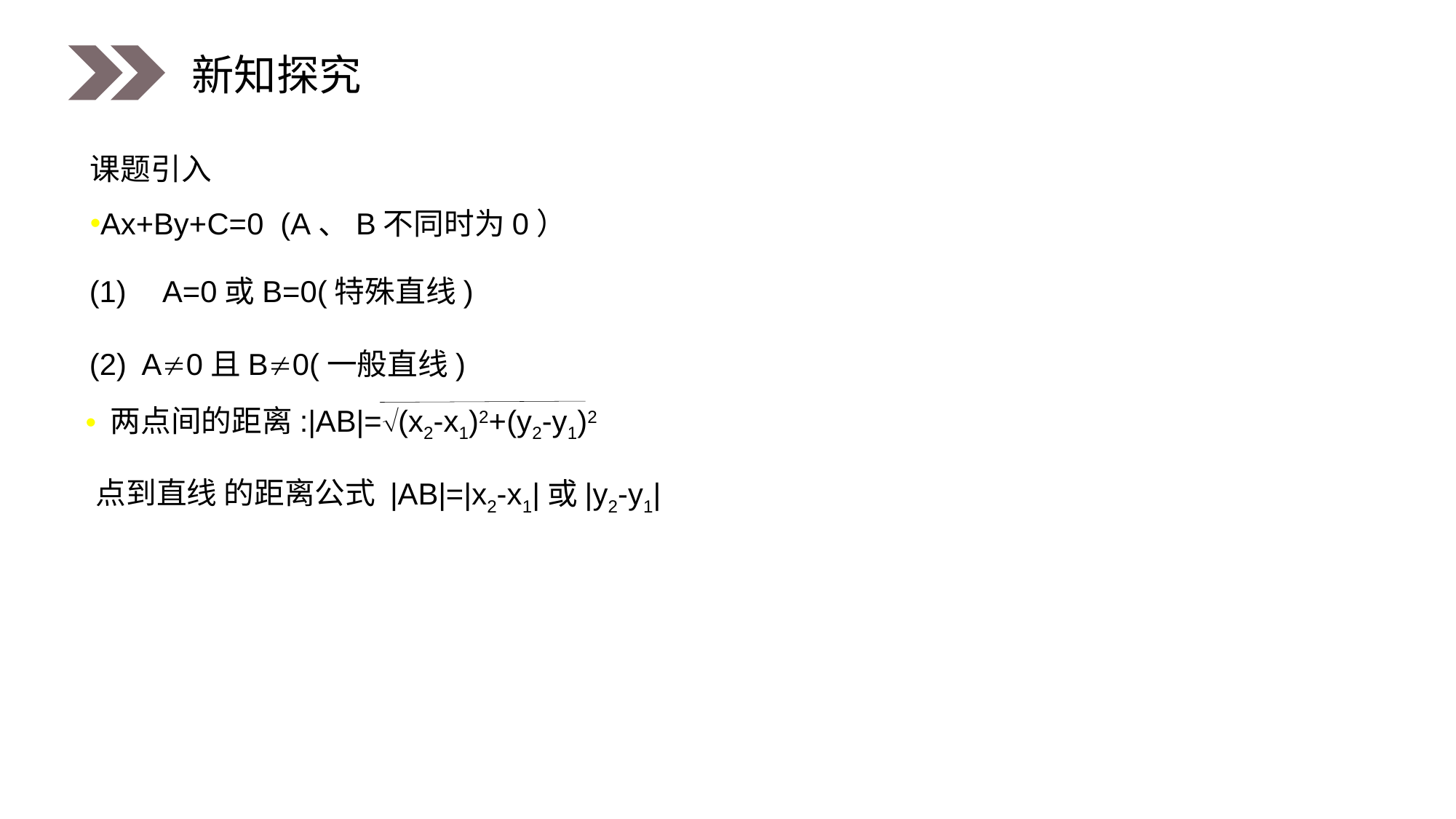

新知探究
课题引入
Ax+By+C=0  (A、B不同时为0）
A=0或B=0(特殊直线)
(2)  A≠0且B≠0(一般直线)
 两点间的距离:|AB|=√(x2-x1)2+(y2-y1)2

点到直线 的距离公式
|AB|=|x2-x1|或|y2-y1|